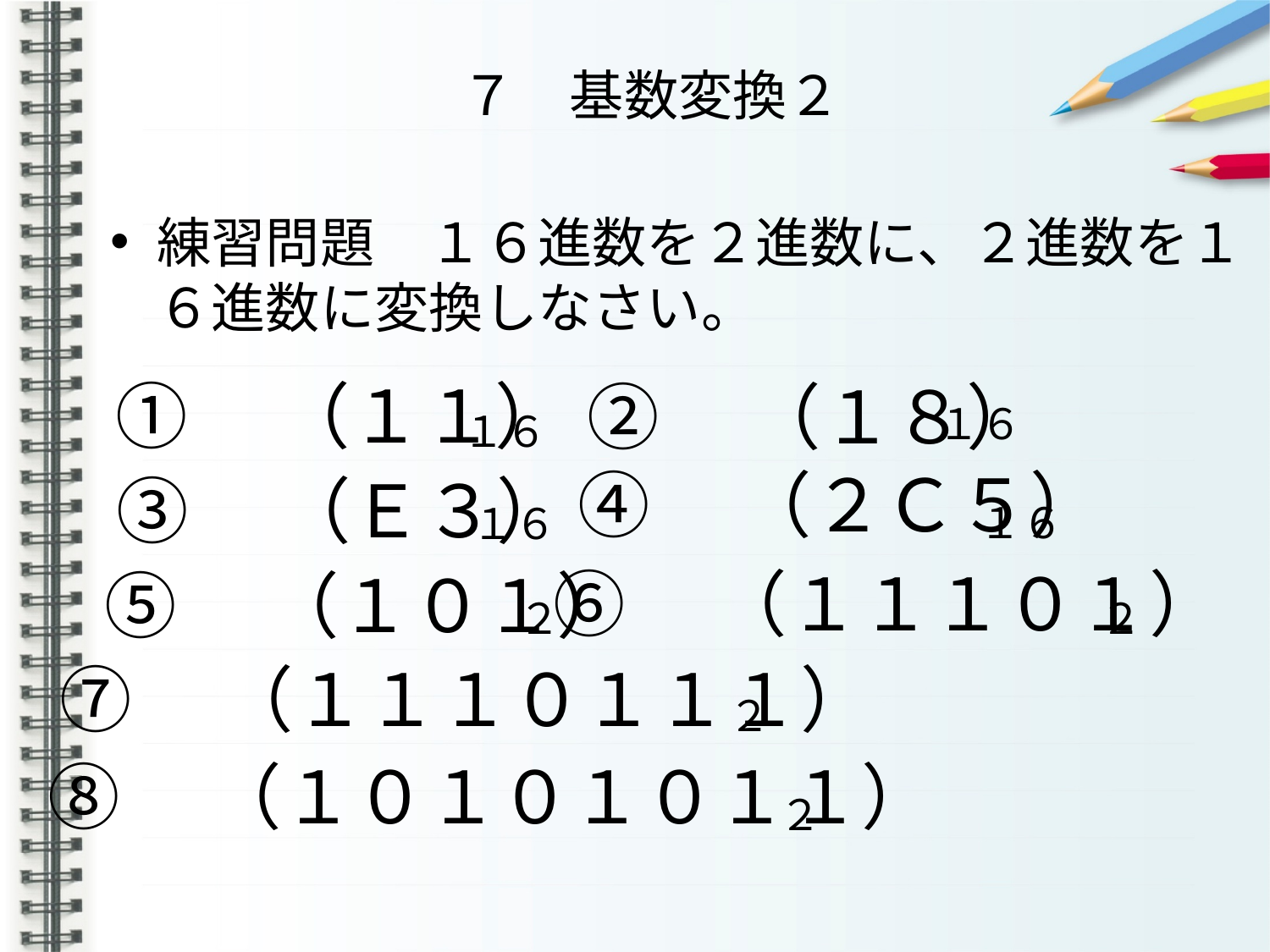

# ７　基数変換２
練習問題　１６進数を２進数に、２進数を１６進数に変換しなさい。
①　（１１）
②　（１８）
１６
１６
④　（２Ｃ５）
③　（Ｅ３）
１６
１６
⑥　（１１１０１）
⑤　（１０１）
２
２
⑦　（１１１０１１１）
２
⑧　（１０１０１０１１）
２